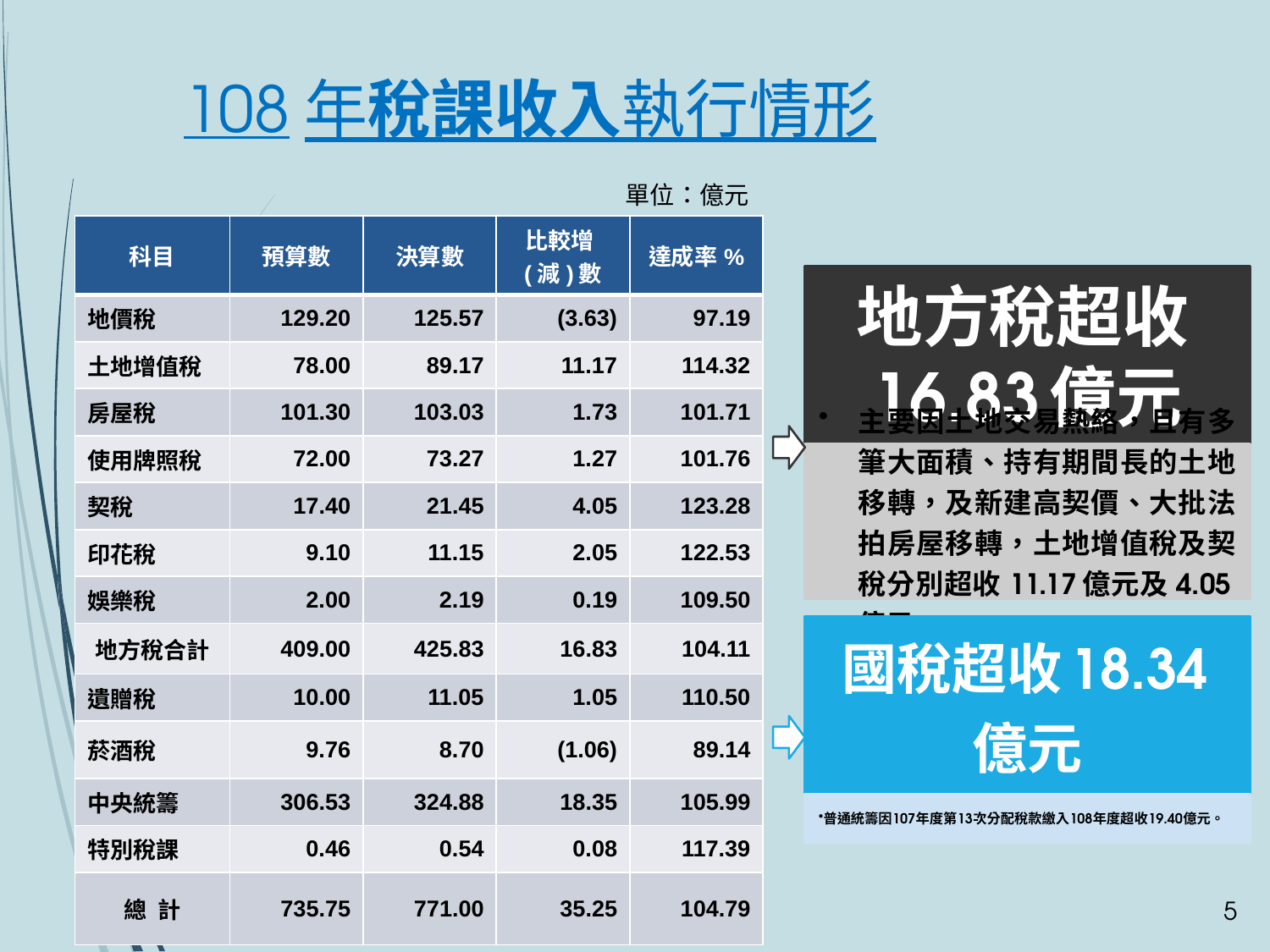

# 108年稅課收入執行情形
單位：億元
| 科目 | 預算數 | 決算數 | 比較增(減)數 | 達成率% |
| --- | --- | --- | --- | --- |
| 地價稅 | 129.20 | 125.57 | (3.63) | 97.19 |
| 土地增值稅 | 78.00 | 89.17 | 11.17 | 114.32 |
| 房屋稅 | 101.30 | 103.03 | 1.73 | 101.71 |
| 使用牌照稅 | 72.00 | 73.27 | 1.27 | 101.76 |
| 契稅 | 17.40 | 21.45 | 4.05 | 123.28 |
| 印花稅 | 9.10 | 11.15 | 2.05 | 122.53 |
| 娛樂稅 | 2.00 | 2.19 | 0.19 | 109.50 |
| 地方稅合計 | 409.00 | 425.83 | 16.83 | 104.11 |
| 遺贈稅 | 10.00 | 11.05 | 1.05 | 110.50 |
| 菸酒稅 | 9.76 | 8.70 | (1.06) | 89.14 |
| 中央統籌 | 306.53 | 324.88 | 18.35 | 105.99 |
| 特別稅課 | 0.46 | 0.54 | 0.08 | 117.39 |
| 總 計 | 735.75 | 771.00 | 35.25 | 104.79 |
地方稅超收16.83億元
主要因土地交易熱絡，且有多筆大面積、持有期間長的土地移轉，及新建高契價、大批法拍房屋移轉，土地增值稅及契稅分別超收11.17億元及4.05億元。

國稅超收18.34億元
普通統籌因107年度第13次分配稅款繳入108年度超收19.40億元。

5